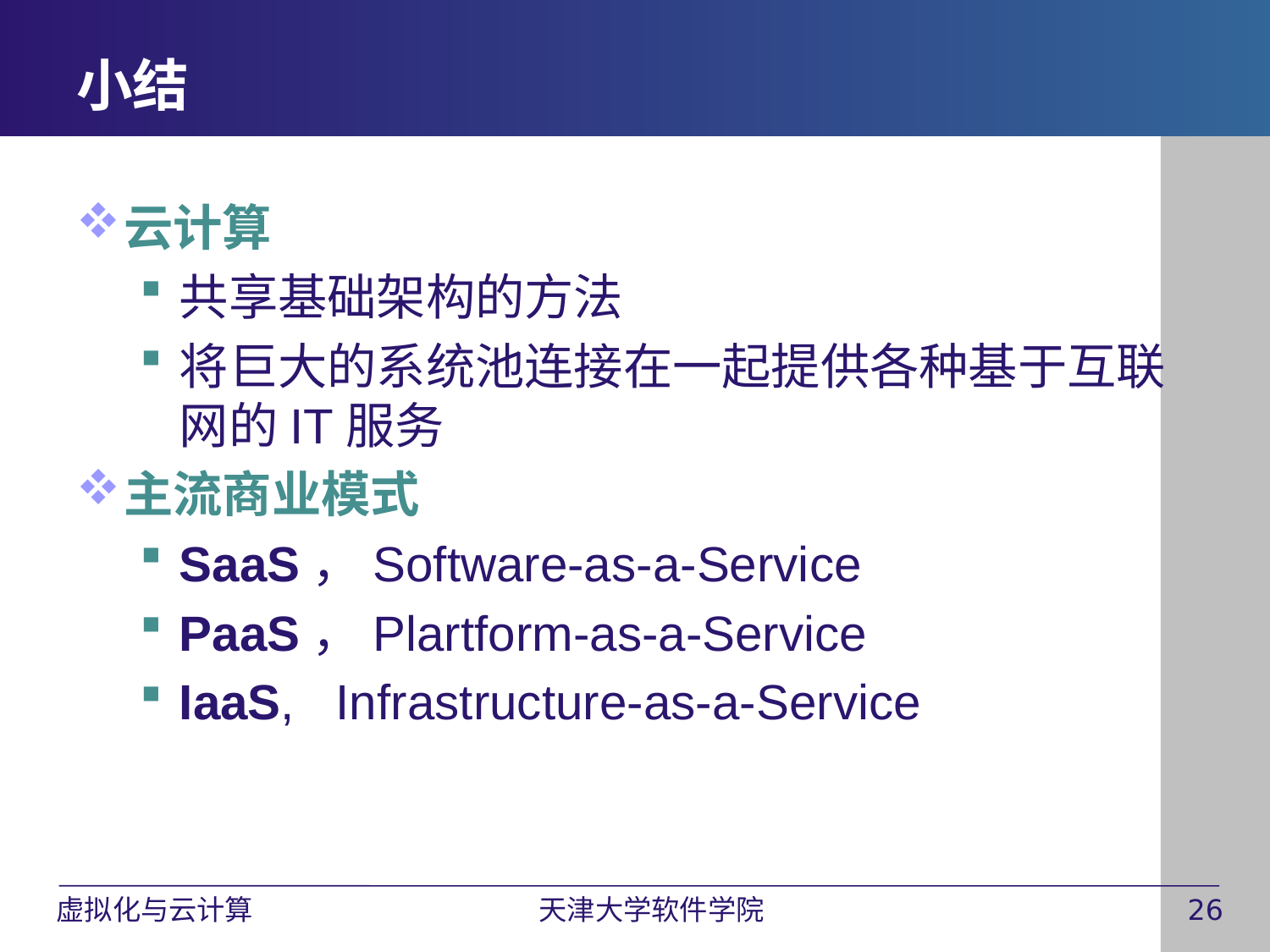

# 小结
云计算
共享基础架构的方法
将巨大的系统池连接在一起提供各种基于互联网的IT服务
主流商业模式
SaaS，Software-as-a-Service
PaaS，Plartform-as-a-Service
IaaS,   Infrastructure-as-a-Service